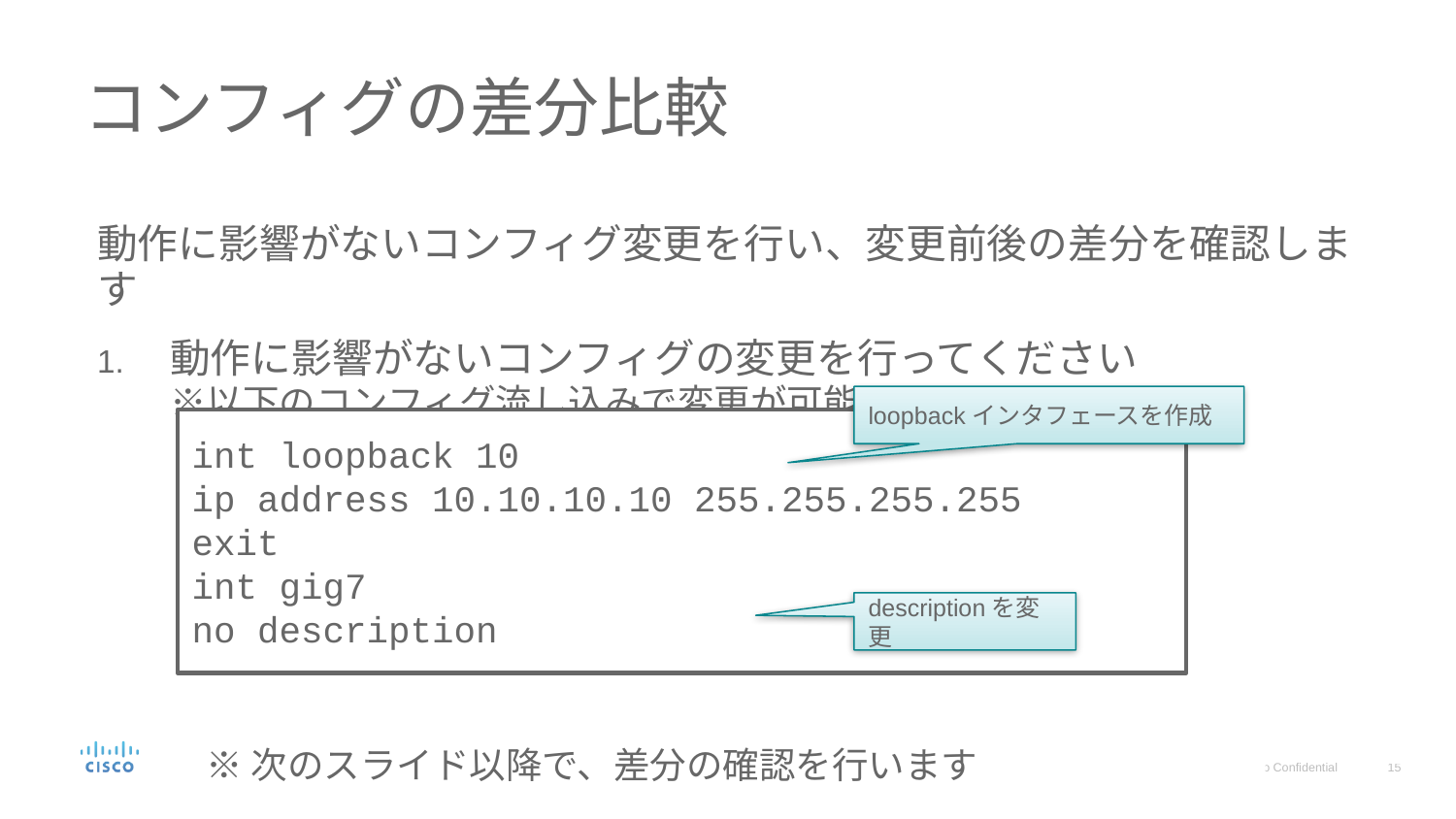

# コンフィグの差分比較
動作に影響がないコンフィグ変更を行い、変更前後の差分を確認します
動作に影響がないコンフィグの変更を行ってください
※以下のコンフィグ流し込みで変更が可能です
loopbackインタフェースを作成
int loopback 10
ip address 10.10.10.10 255.255.255.255
exit
int gig7
no description
descriptionを変更
※次のスライド以降で、差分の確認を行います